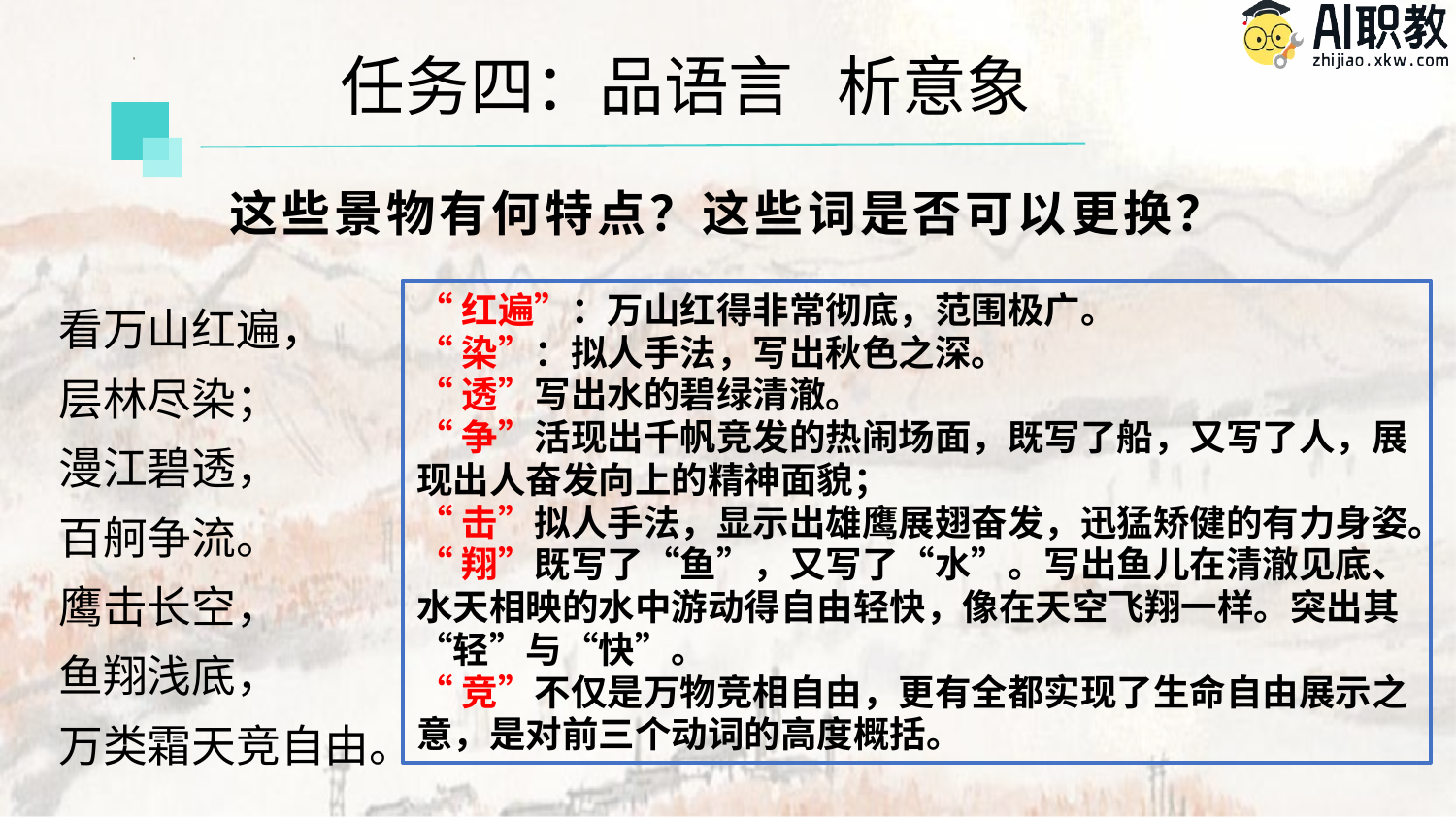

任务四：品语言   析意象

   这些景物有何特点？这些词是否可以更换？
看万山红遍，
层林尽染；
漫江碧透，
百舸争流。
鹰击长空，
鱼翔浅底，
万类霜天竞自由。
“红遍”：万山红得非常彻底，范围极广。
“染”：拟人手法，写出秋色之深。
“透”写出水的碧绿清澈。
“争”活现出千帆竞发的热闹场面，既写了船，又写了人，展现出人奋发向上的精神面貌；
“击”拟人手法，显示出雄鹰展翅奋发，迅猛矫健的有力身姿。
“翔”既写了“鱼”，又写了“水”。写出鱼儿在清澈见底、水天相映的水中游动得自由轻快，像在天空飞翔一样。突出其“轻”与“快”。
“竞”不仅是万物竞相自由，更有全都实现了生命自由展示之意，是对前三个动词的高度概括。